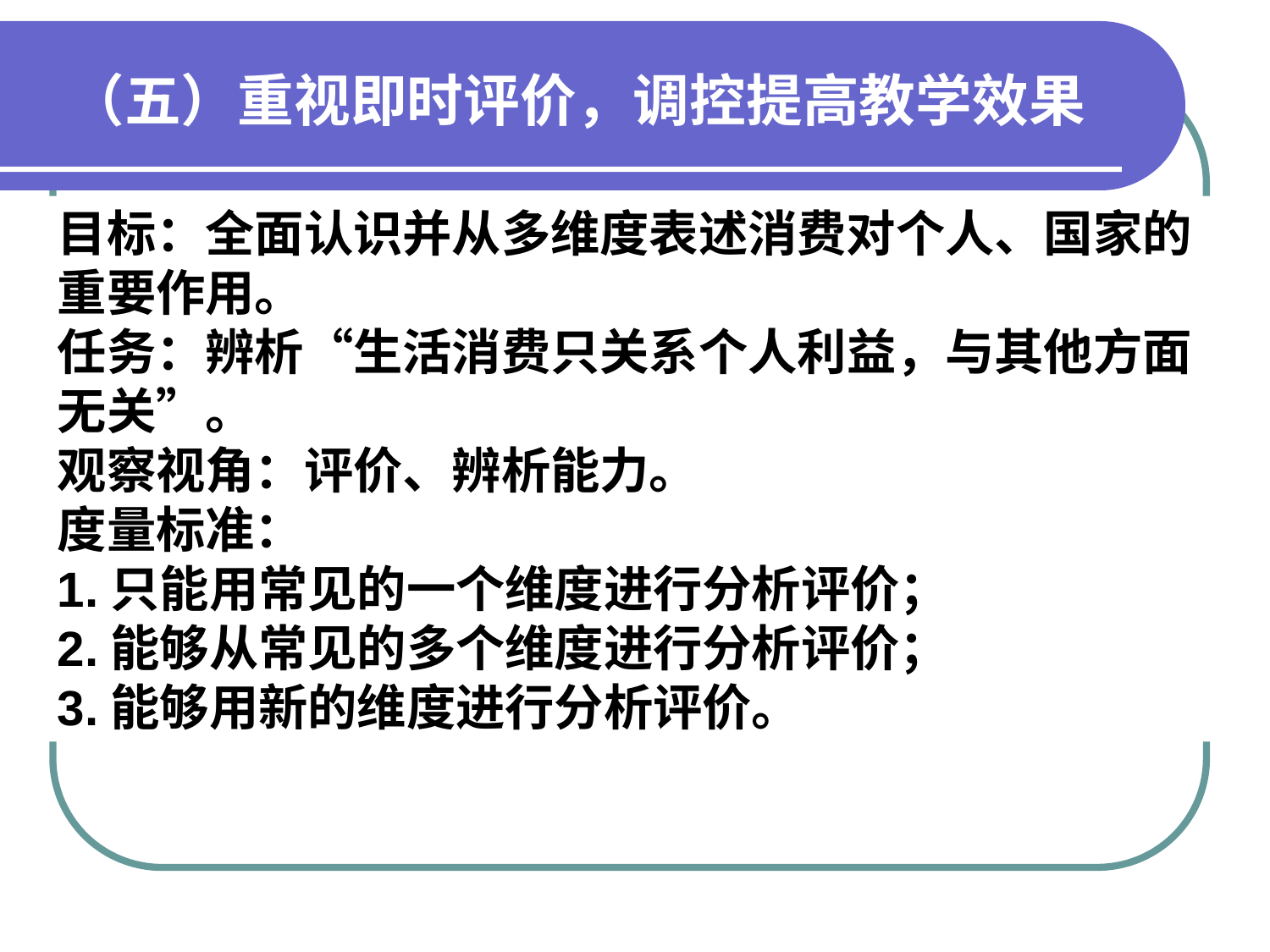

# （五）重视即时评价，调控提高教学效果
目标：全面认识并从多维度表述消费对个人、国家的重要作用。
任务：辨析“生活消费只关系个人利益，与其他方面无关”。
观察视角：评价、辨析能力。
度量标准：
1.只能用常见的一个维度进行分析评价；
2.能够从常见的多个维度进行分析评价；
3.能够用新的维度进行分析评价。